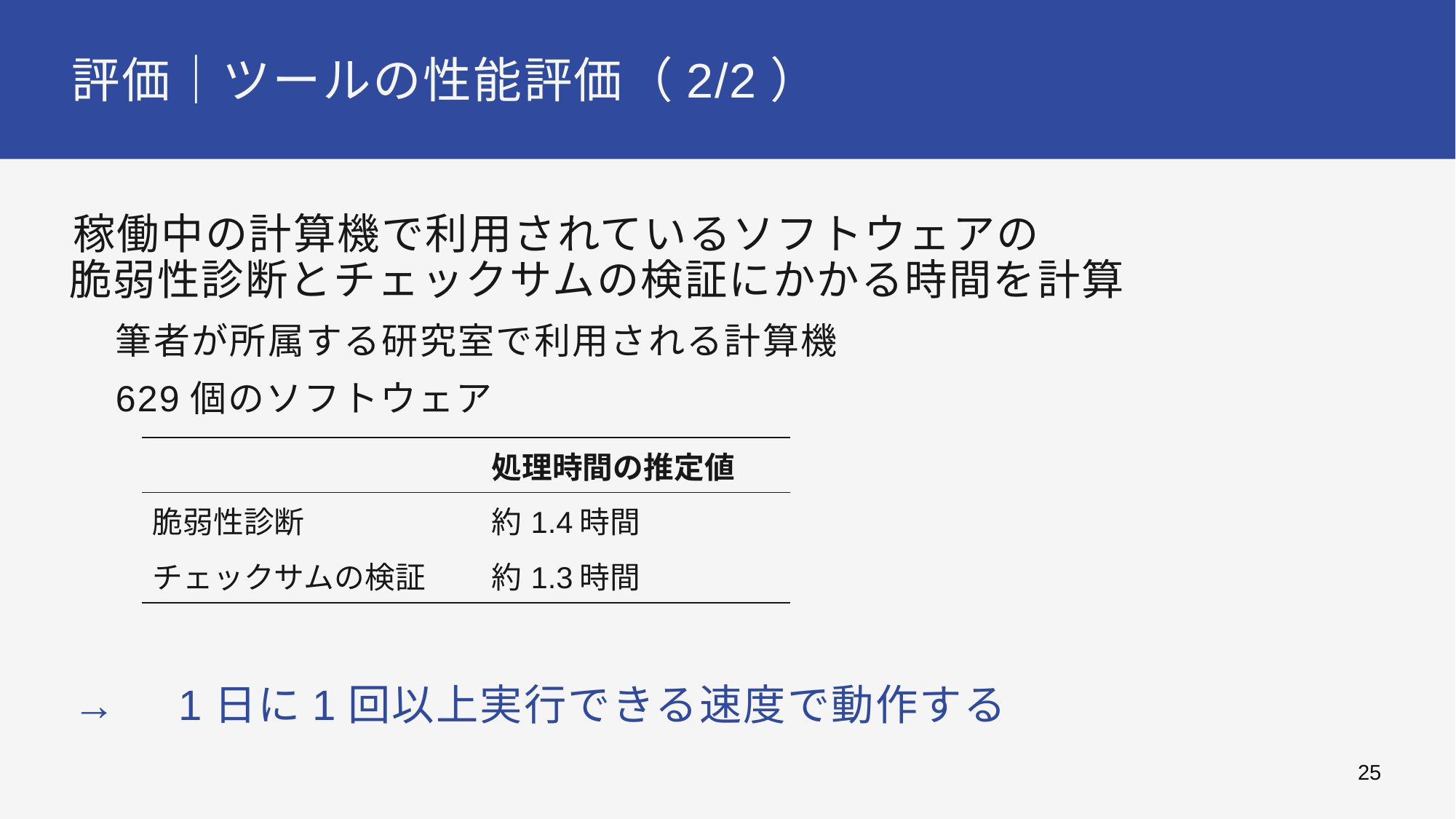

# 評価｜ツールの性能評価（2/2）
稼働中の計算機で利用されているソフトウェアの
脆弱性診断とチェックサムの検証にかかる時間を計算
筆者が所属する研究室で利用される計算機
629個のソフトウェア

→	1日に1回以上実行できる速度で動作する
|  | 処理時間の推定値 |
| --- | --- |
| 脆弱性診断 | 約1.4時間 |
| チェックサムの検証 | 約1.3時間 |
25
Feb/14/2023